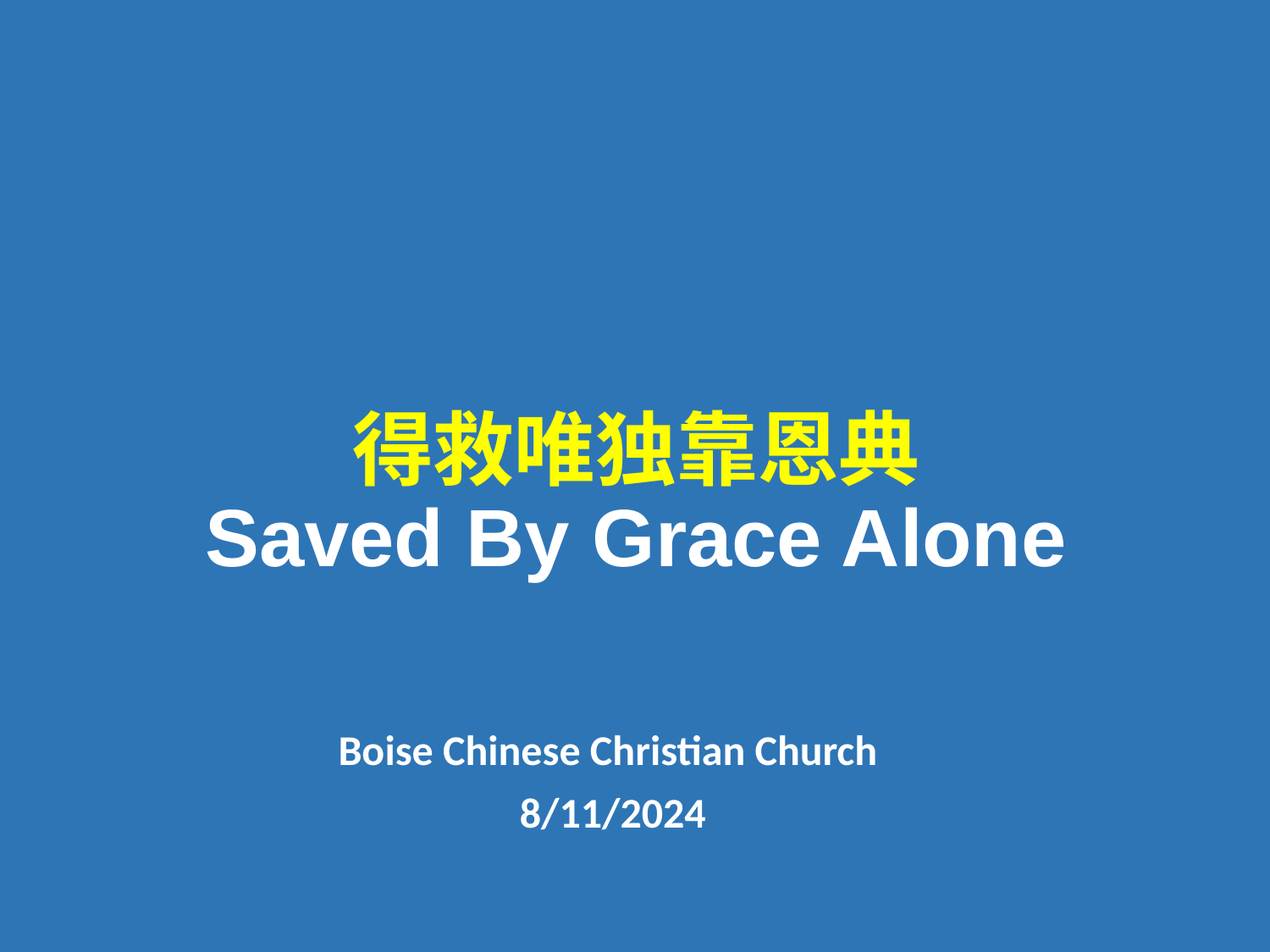

# 得救唯独靠恩典 Saved By Grace Alone
Boise Chinese Christian Church
8/11/2024